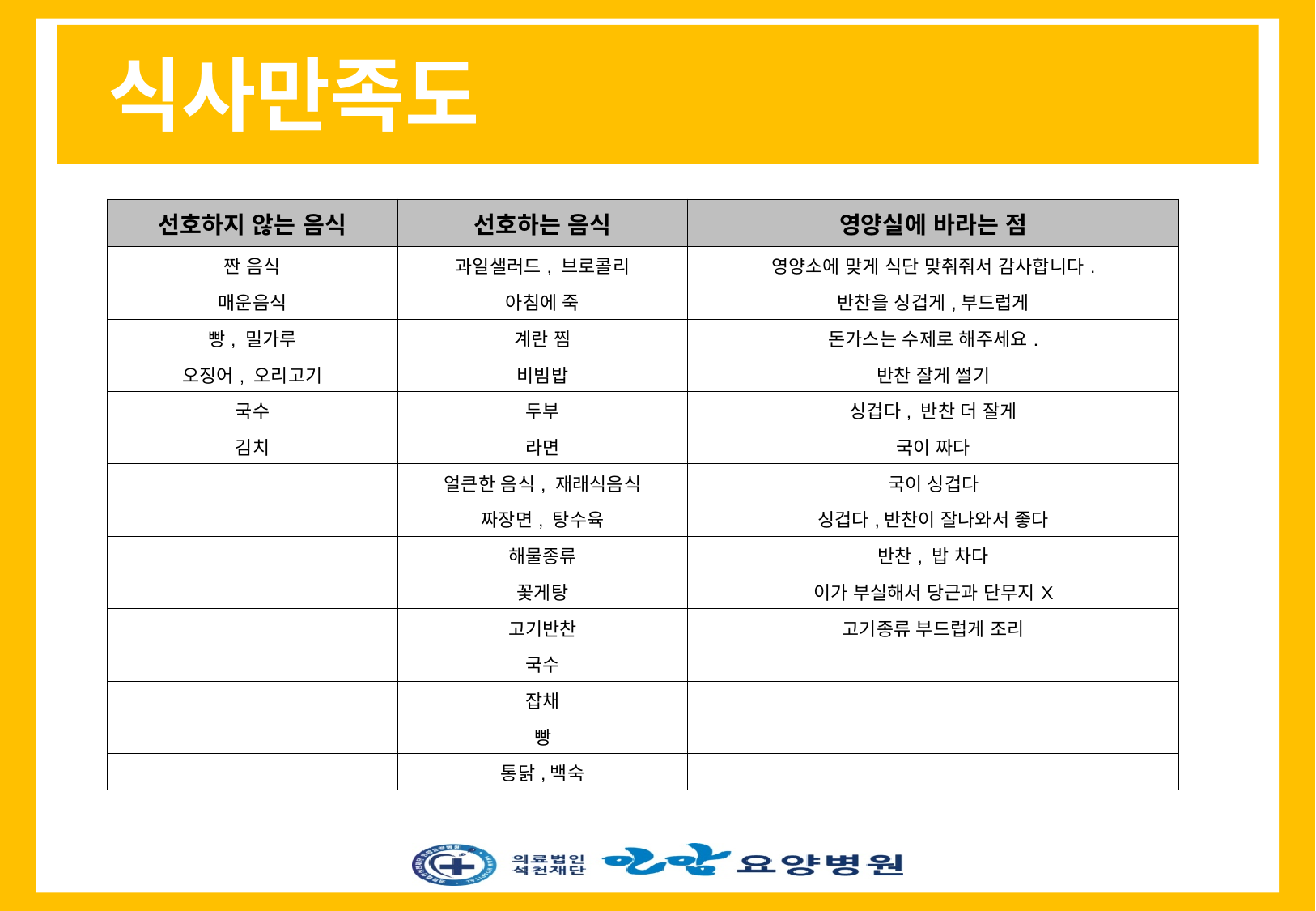

식사만족도
| 선호하지 않는 음식 | 선호하는 음식 | 영양실에 바라는 점 |
| --- | --- | --- |
| 짠 음식 | 과일샐러드, 브로콜리 | 영양소에 맞게 식단 맞춰줘서 감사합니다. |
| 매운음식 | 아침에 죽 | 반찬을 싱겁게,부드럽게 |
| 빵, 밀가루 | 계란 찜 | 돈가스는 수제로 해주세요. |
| 오징어, 오리고기 | 비빔밥 | 반찬 잘게 썰기 |
| 국수 | 두부 | 싱겁다, 반찬 더 잘게 |
| 김치 | 라면 | 국이 짜다 |
|  | 얼큰한 음식, 재래식음식 | 국이 싱겁다 |
|  | 짜장면, 탕수육 | 싱겁다,반찬이 잘나와서 좋다 |
|  | 해물종류 | 반찬, 밥 차다 |
|  | 꽃게탕 | 이가 부실해서 당근과 단무지X |
|  | 고기반찬 | 고기종류 부드럽게 조리 |
|  | 국수 |  |
|  | 잡채 |  |
|  | 빵 |  |
|  | 통닭,백숙 |  |